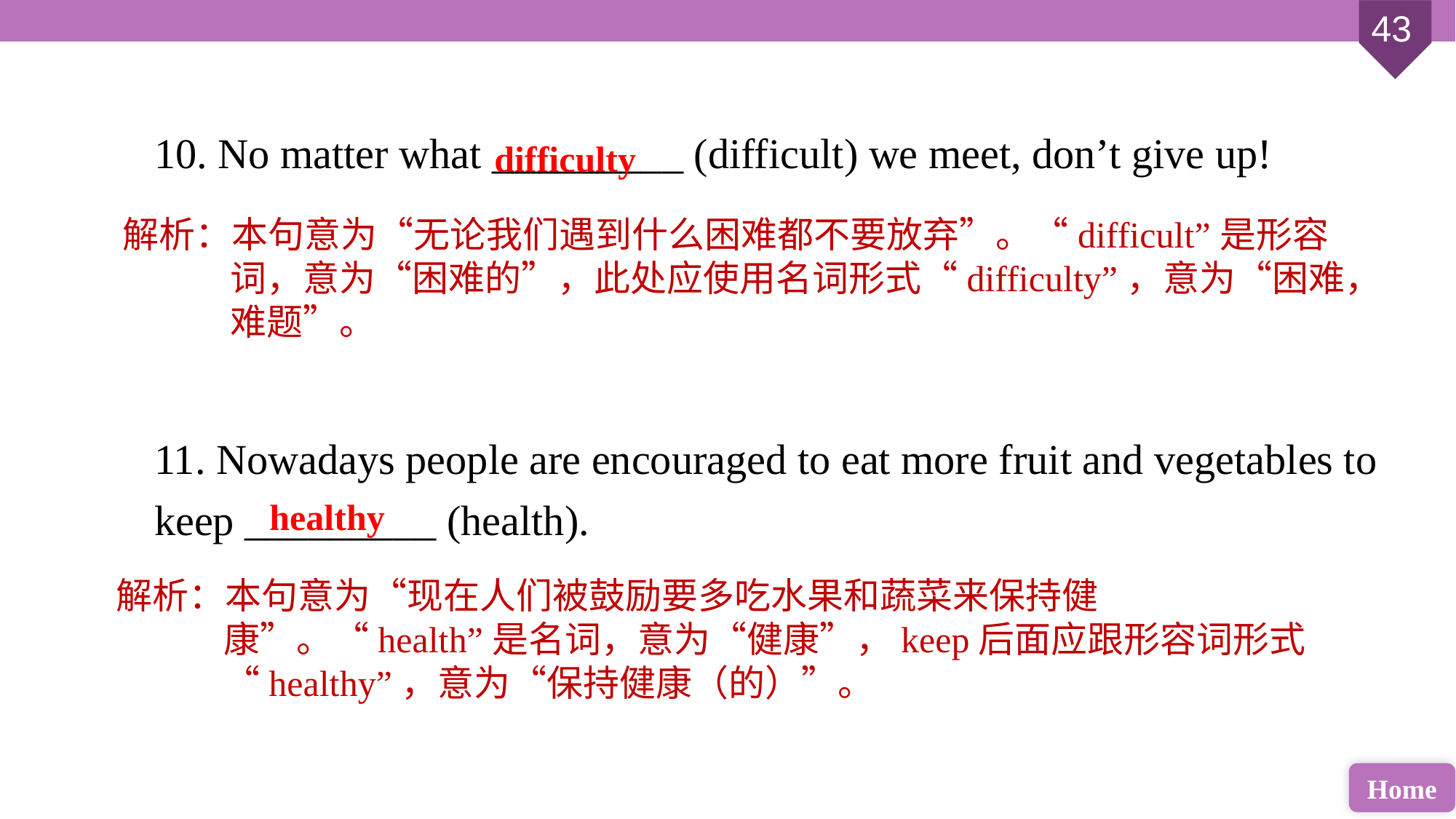

10. No matter what _________ (difficult) we meet, don’t give up!

11. Nowadays people are encouraged to eat more fruit and vegetables to keep _________ (health).
difficulty
解析：本句意为“无论我们遇到什么困难都不要放弃”。“difficult”是形容词，意为“困难的”，此处应使用名词形式“difficulty”，意为“困难，难题”。
healthy
解析：本句意为“现在人们被鼓励要多吃水果和蔬菜来保持健康”。“health”是名词，意为“健康”，keep后面应跟形容词形式“healthy”，意为“保持健康（的）”。